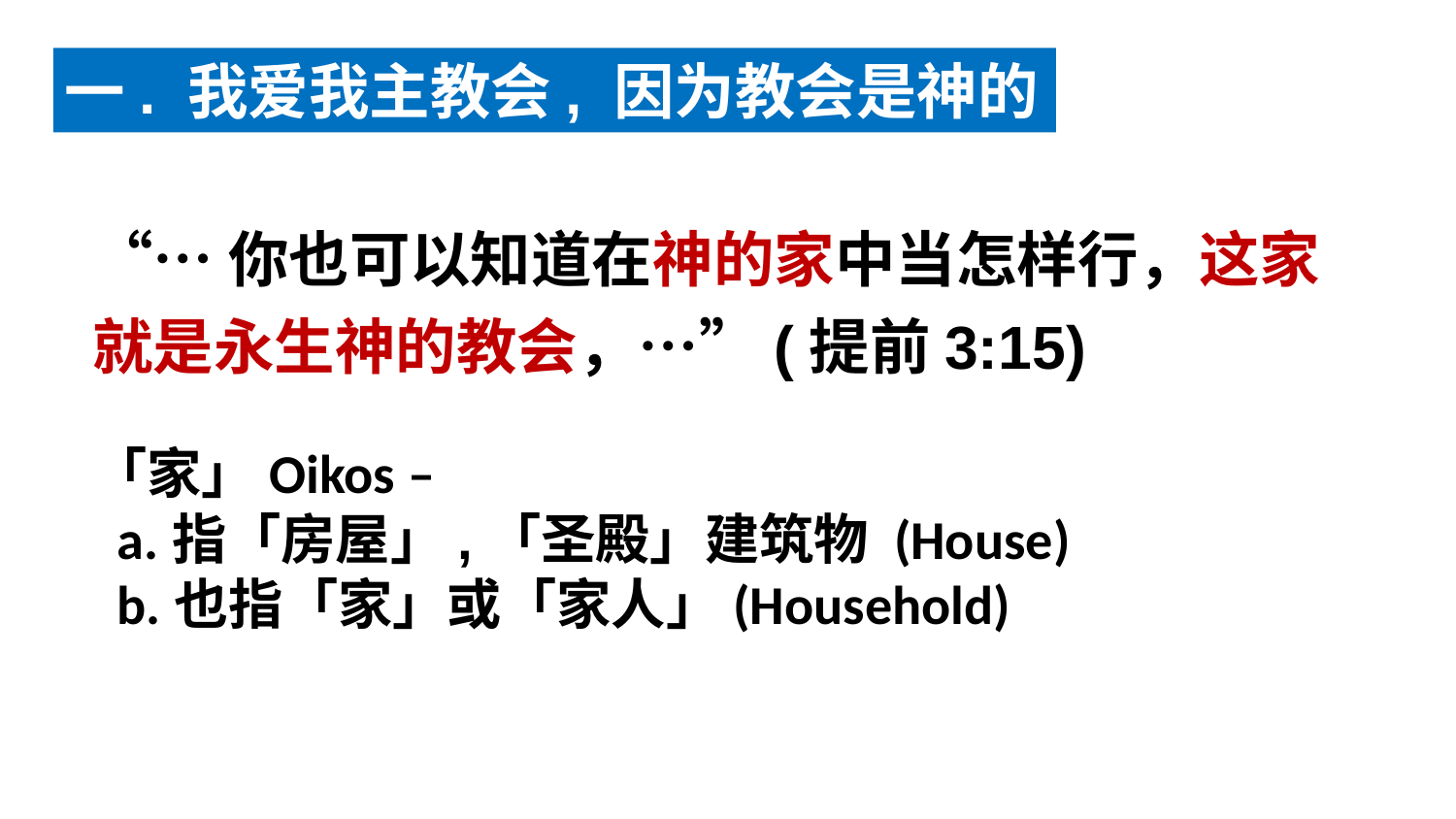

一. 我爱我主教会, 因为教会是神的家
“…你也可以知道在神的家中当怎样行，这家就是永生神的教会，…”(提前3:15)
「家」Oikos –
  a.指「房屋」,「圣殿」建筑物 (House)
  b.也指「家」或「家人」(Household)